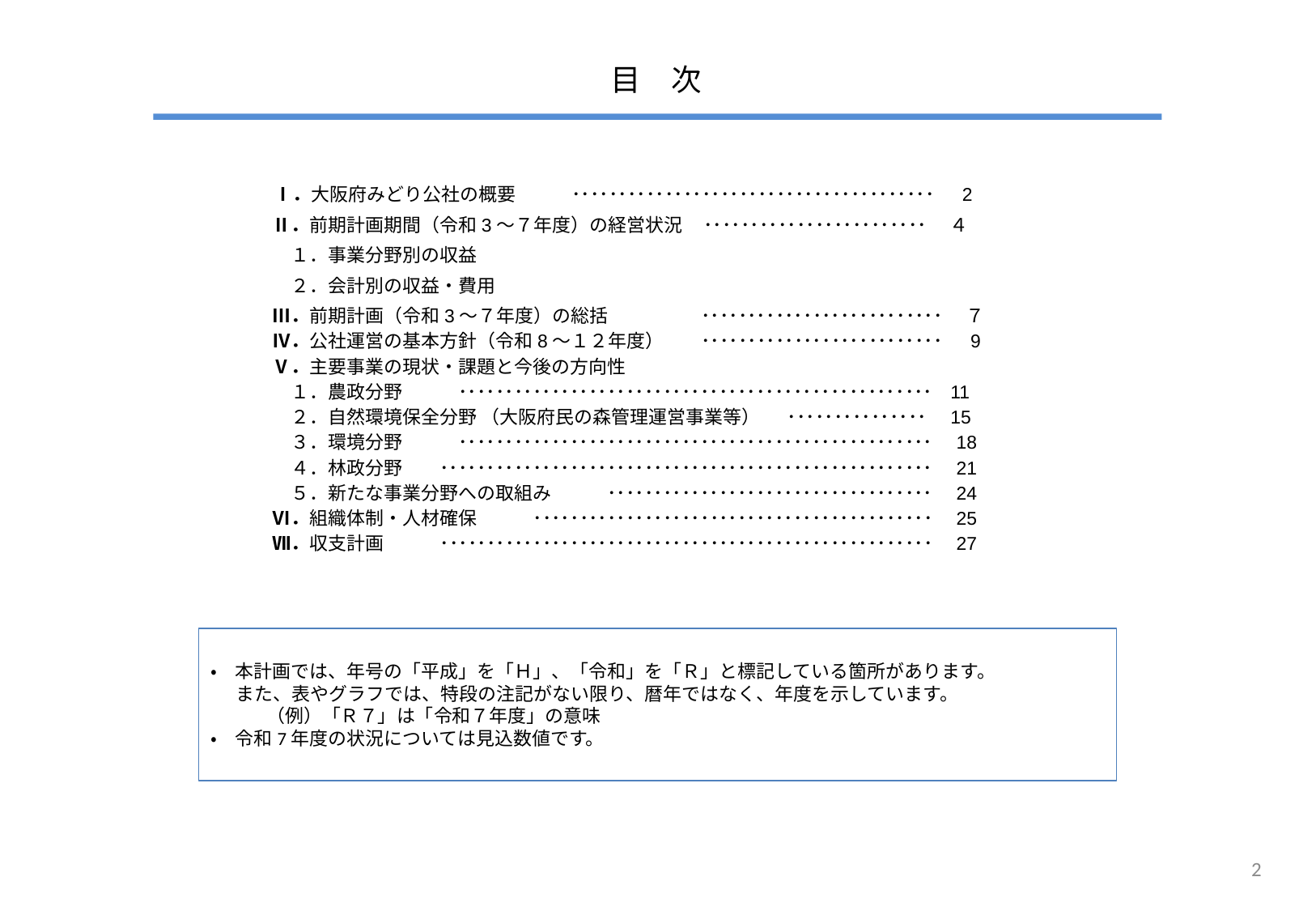

# 目　次

　Ⅰ．大阪府みどり公社の概要　　　･･･････････････････････････････････････ 　2
　Ⅱ．前期計画期間（令和3～７年度）の経営状況     ････････････････････････　 ４
　　１．事業分野別の収益
　　２．会計別の収益・費用
　Ⅲ．前期計画（令和3～７年度）の総括　　　　　･･････････････････････････　 ７
　Ⅳ．公社運営の基本方針（令和8～１２年度）　　･･････････････････････････　 9
　Ⅴ．主要事業の現状・課題と今後の方向性
　　１．農政分野　　　･･･････････････････････････････････････････････････   11
　　２．自然環境保全分野 （大阪府民の森管理運営事業等）　  ･･･････････････　15
　　３．環境分野　　　･･･････････････････････････････････････････････････　18
　　４．林政分野　　･････････････････････････････････････････････････････　21
　　５．新たな事業分野への取組み　　　･･･････････････････････････････････　24
　Ⅵ．組織体制・人材確保　　　･･･････････････････････････････････････････　25
　Ⅶ．収支計画　　　･････････････････････････････････････････････････････　27
・　本計画では、年号の「平成」を「Ｈ」、「令和」を「Ｒ」と標記している箇所があります。
     また、表やグラフでは、特段の注記がない限り、暦年ではなく、年度を示しています。
　　　（例）「Ｒ７」は「令和７年度」の意味
・　令和7年度の状況については見込数値です。
2